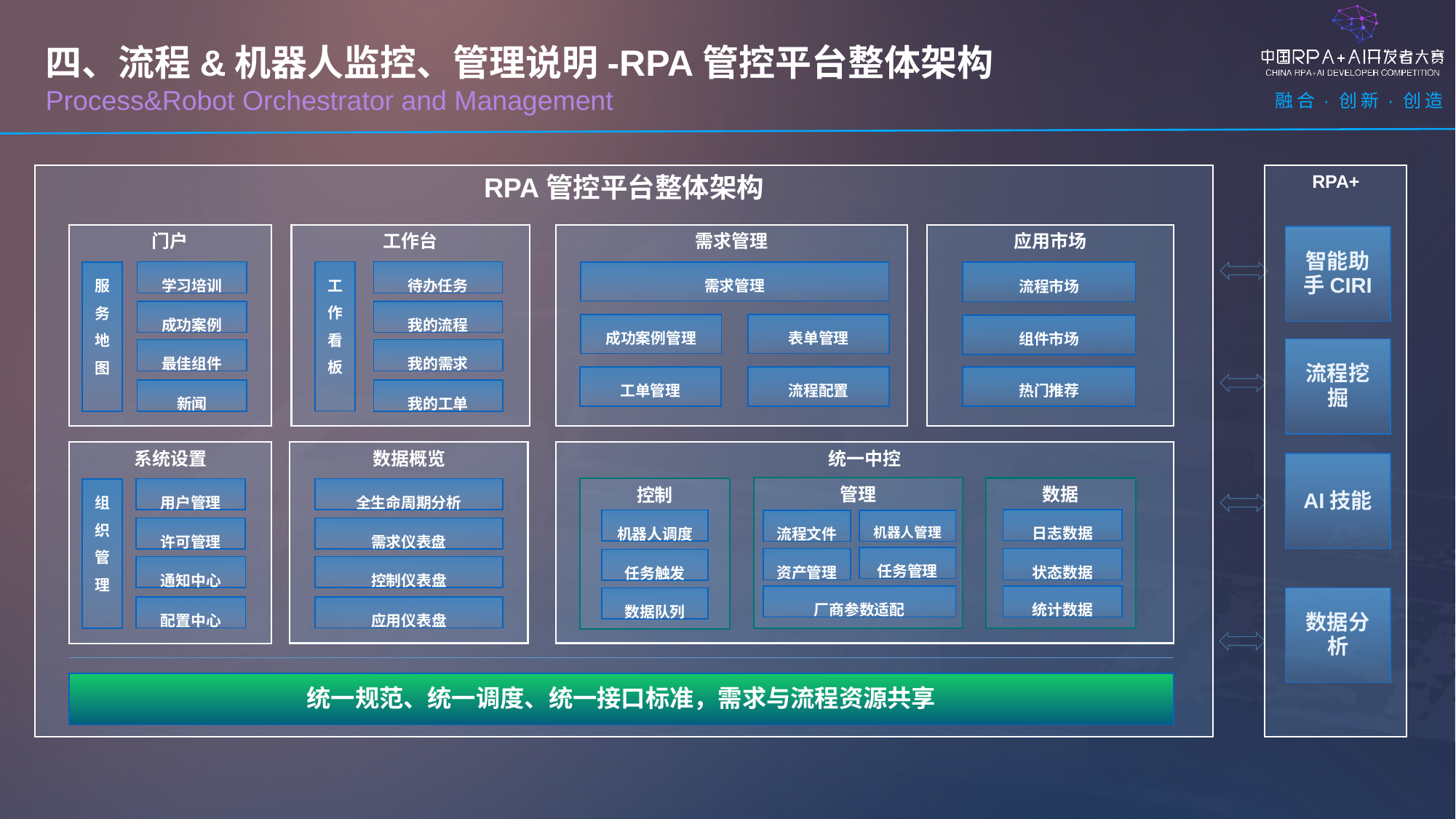

四、流程&机器人监控、管理说明-RPA管控平台整体架构
Process&Robot Orchestrator and Management
RPA管控平台整体架构
RPA+
门户
工作台
需求管理
应用市场
智能助手CIRI
学习培训
工作看板
待办任务
服务地图
需求管理
流程市场

成功案例
我的流程
成功案例管理
表单管理
组件市场
流程挖掘
最佳组件
我的需求
工单管理
流程配置
热门推荐

新闻
我的工单
数据概览
统一中控
系统设置
AI技能
管理
数据
用户管理
全生命周期分析
控制
组织管理

日志数据
机器人调度
流程文件
机器人管理
许可管理
需求仪表盘
任务管理
资产管理
状态数据
任务触发
通知中心
控制仪表盘
厂商参数适配
统计数据
数据队列
数据分析
配置中心
应用仪表盘

统一规范、统一调度、统一接口标准，需求与流程资源共享